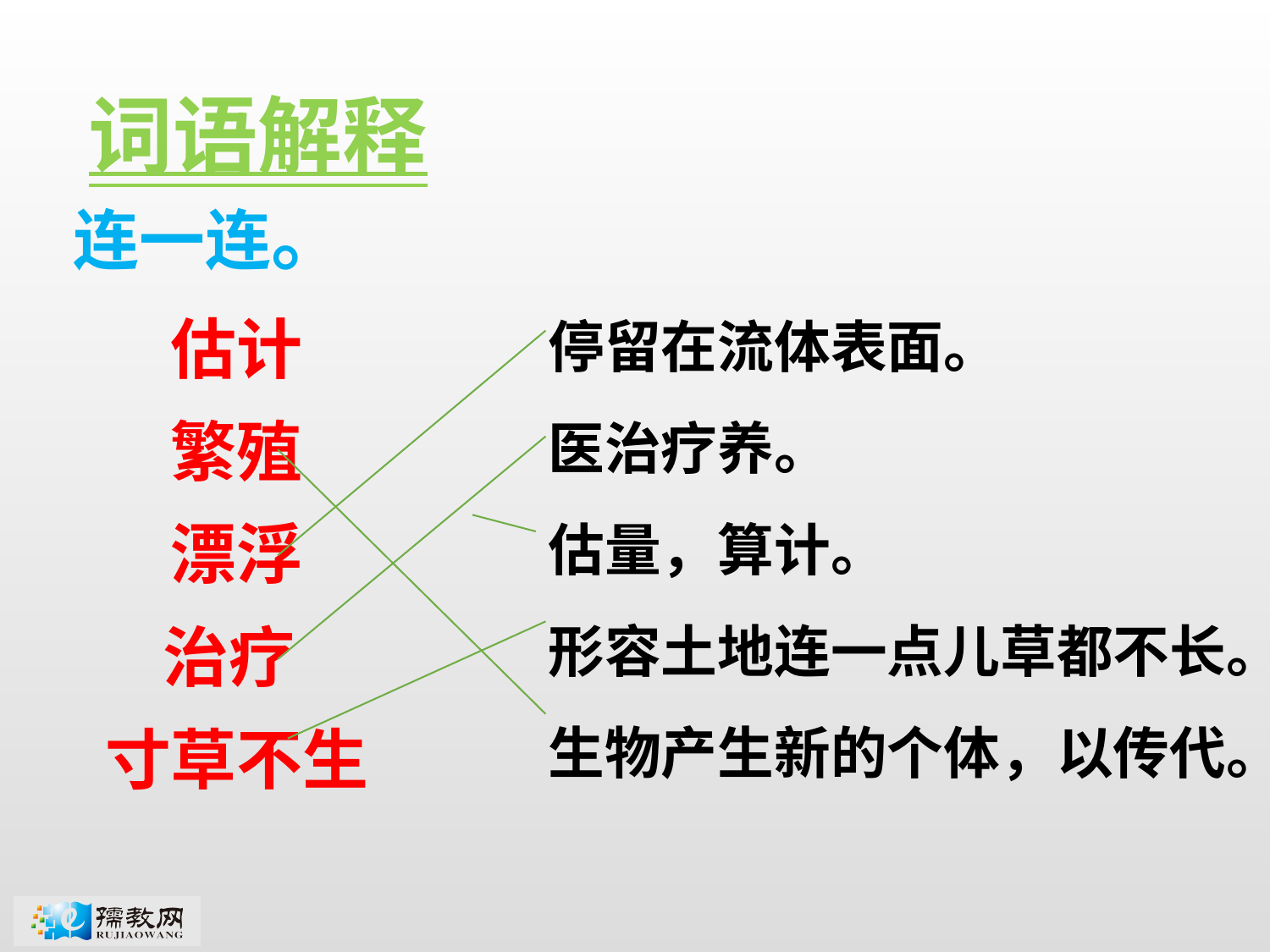

词语解释

连一连。
停留在流体表面。
医治疗养。
估量，算计。
形容土地连一点儿草都不长。
生物产生新的个体，以传代。
估计
繁殖
漂浮
治疗
寸草不生